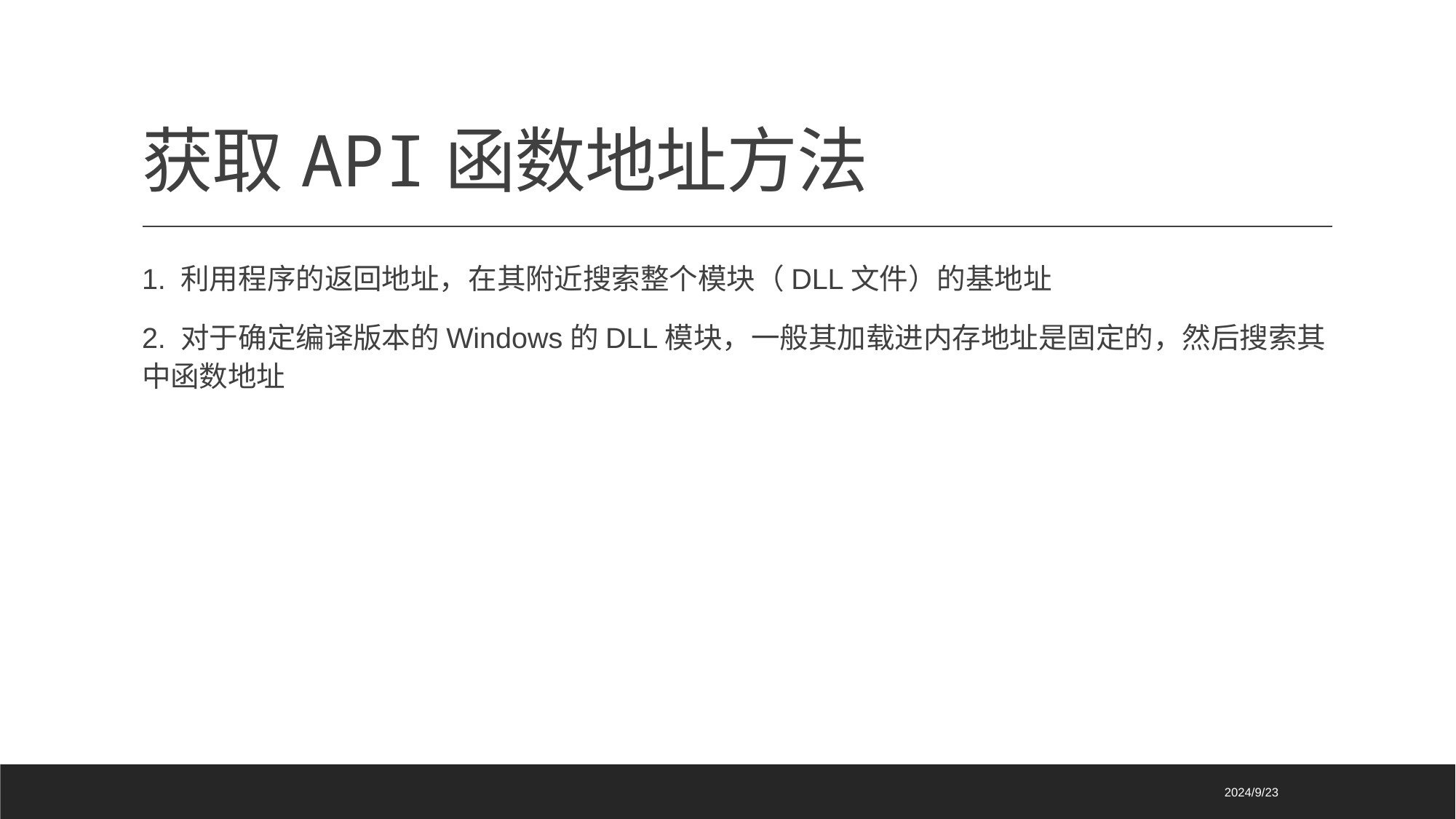

# 获取API函数地址方法
1. 利用程序的返回地址，在其附近搜索整个模块（DLL文件）的基地址
2. 对于确定编译版本的Windows的DLL模块，一般其加载进内存地址是固定的，然后搜索其中函数地址

2024/9/23